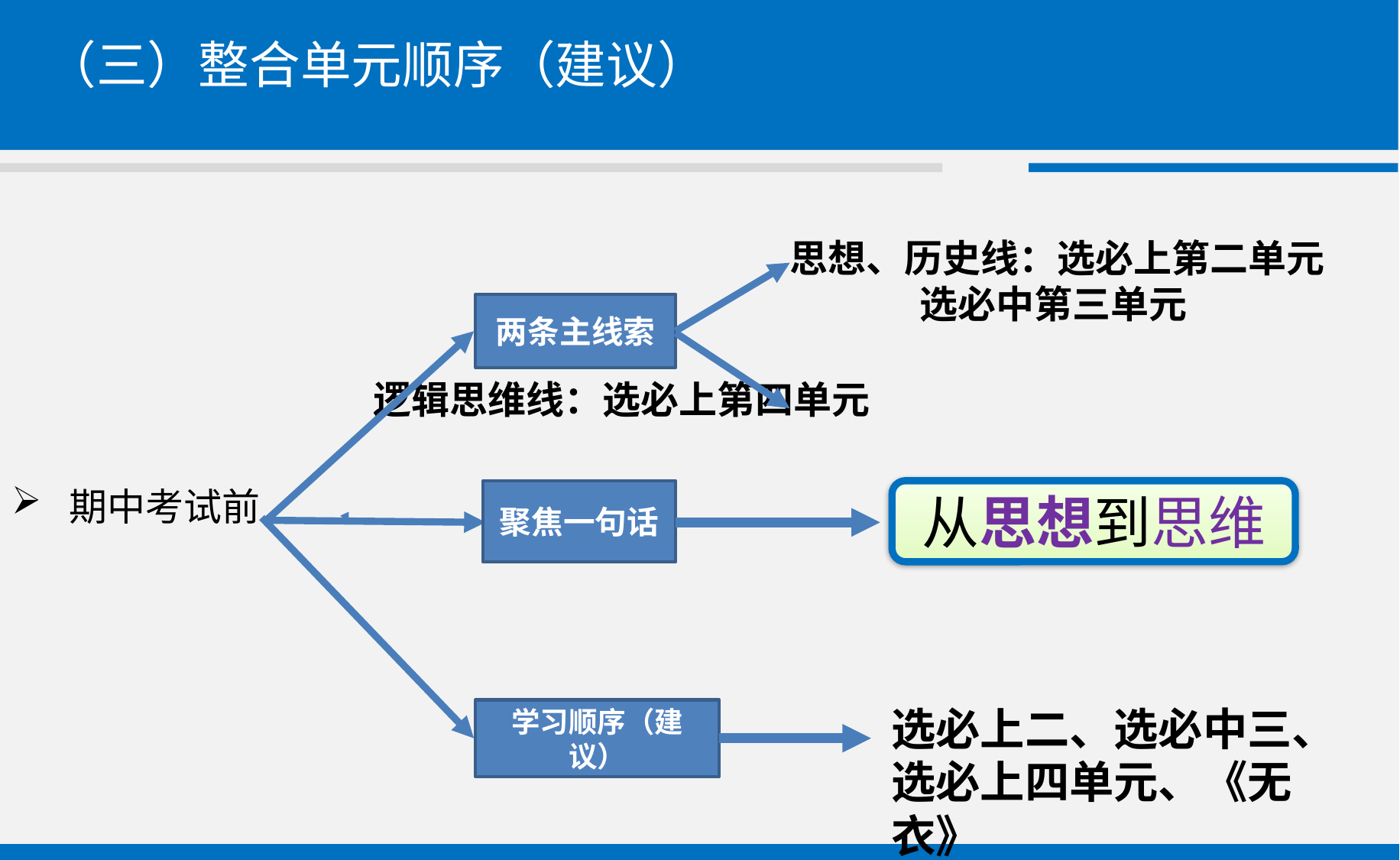

# （三）整合单元顺序（建议）
思想、历史线：选必上第二单元
              选必中第三单元

                                         逻辑思维线：选必上第四单元

期中考试前
两条主线索
聚焦一句话
从思想到思维
选必上二、选必中三、选必上四单元、《无衣》
学习顺序（建议）